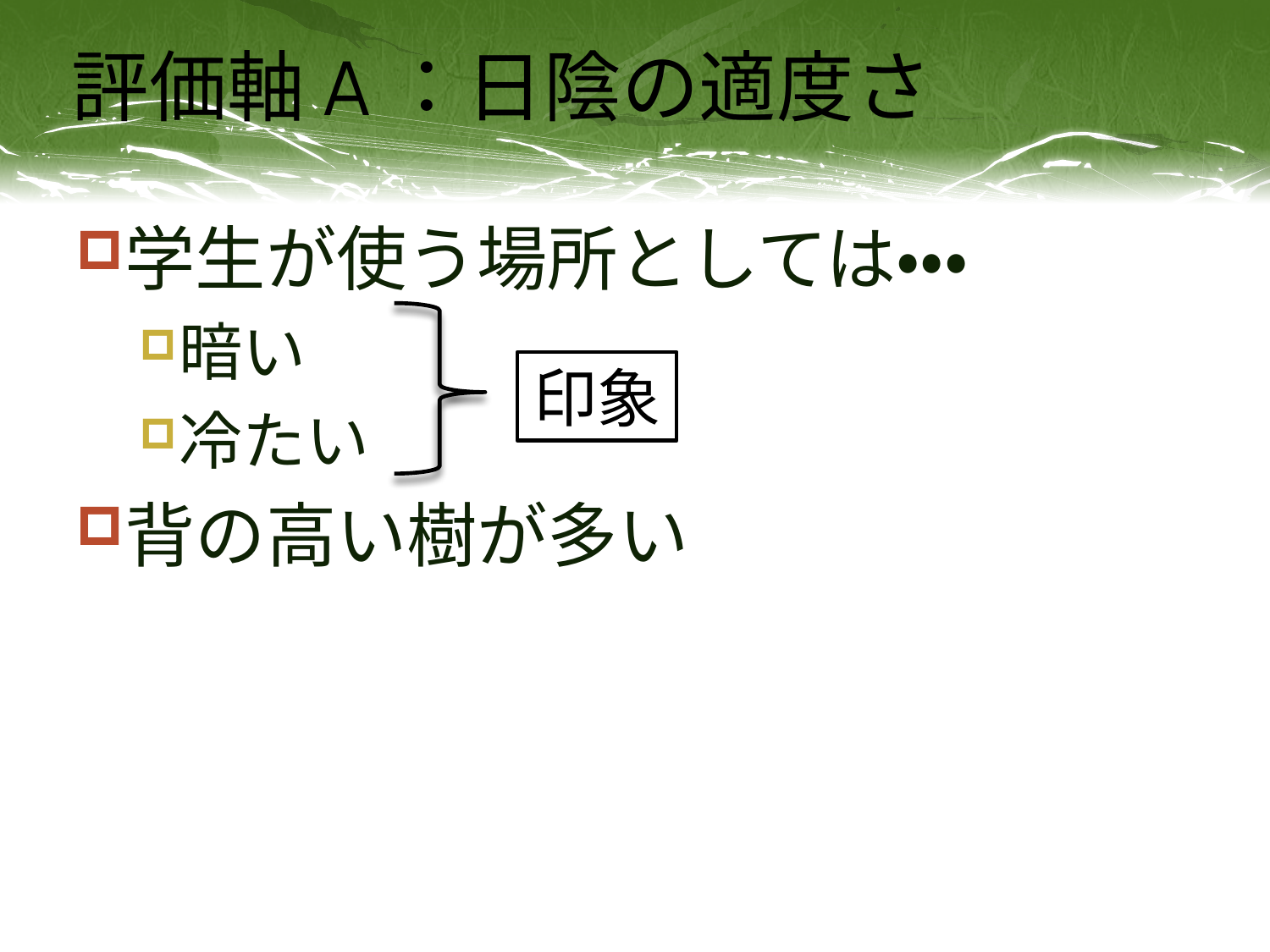

# 評価軸A：日陰の適度さ
学生が使う場所としては・・・
暗い
冷たい
背の高い樹が多い

印象